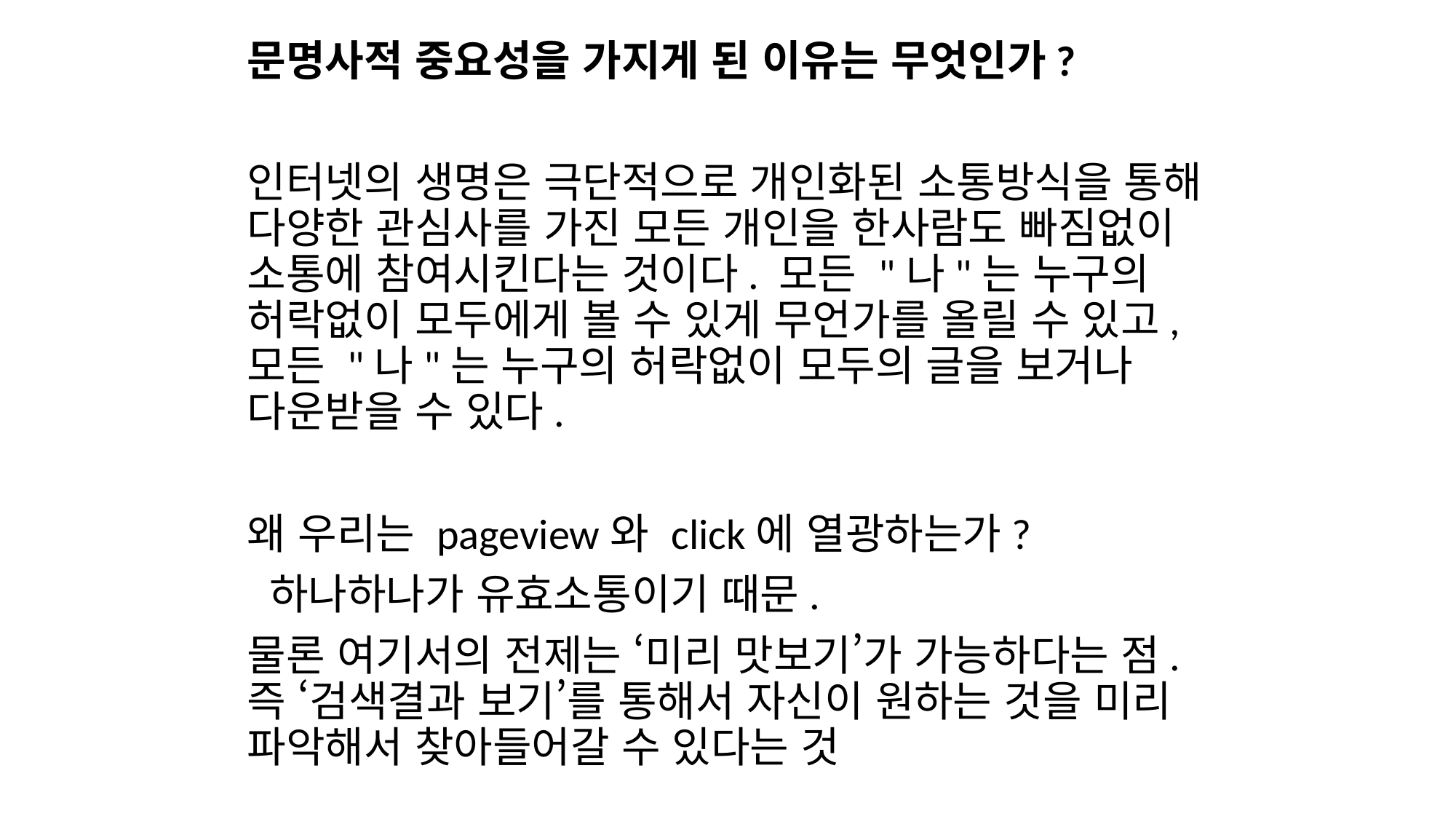

문명사적 중요성을 가지게 된 이유는 무엇인가?

인터넷의 생명은 극단적으로 개인화된 소통방식을 통해 다양한 관심사를 가진 모든 개인을 한사람도 빠짐없이 소통에 참여시킨다는 것이다. 모든 "나"는 누구의 허락없이 모두에게 볼 수 있게 무언가를 올릴 수 있고, 모든 "나"는 누구의 허락없이 모두의 글을 보거나 다운받을 수 있다.

왜 우리는 pageview와 click에 열광하는가?
 하나하나가 유효소통이기 때문.
물론 여기서의 전제는 ‘미리 맛보기’가 가능하다는 점. 즉 ‘검색결과 보기’를 통해서 자신이 원하는 것을 미리 파악해서 찾아들어갈 수 있다는 것